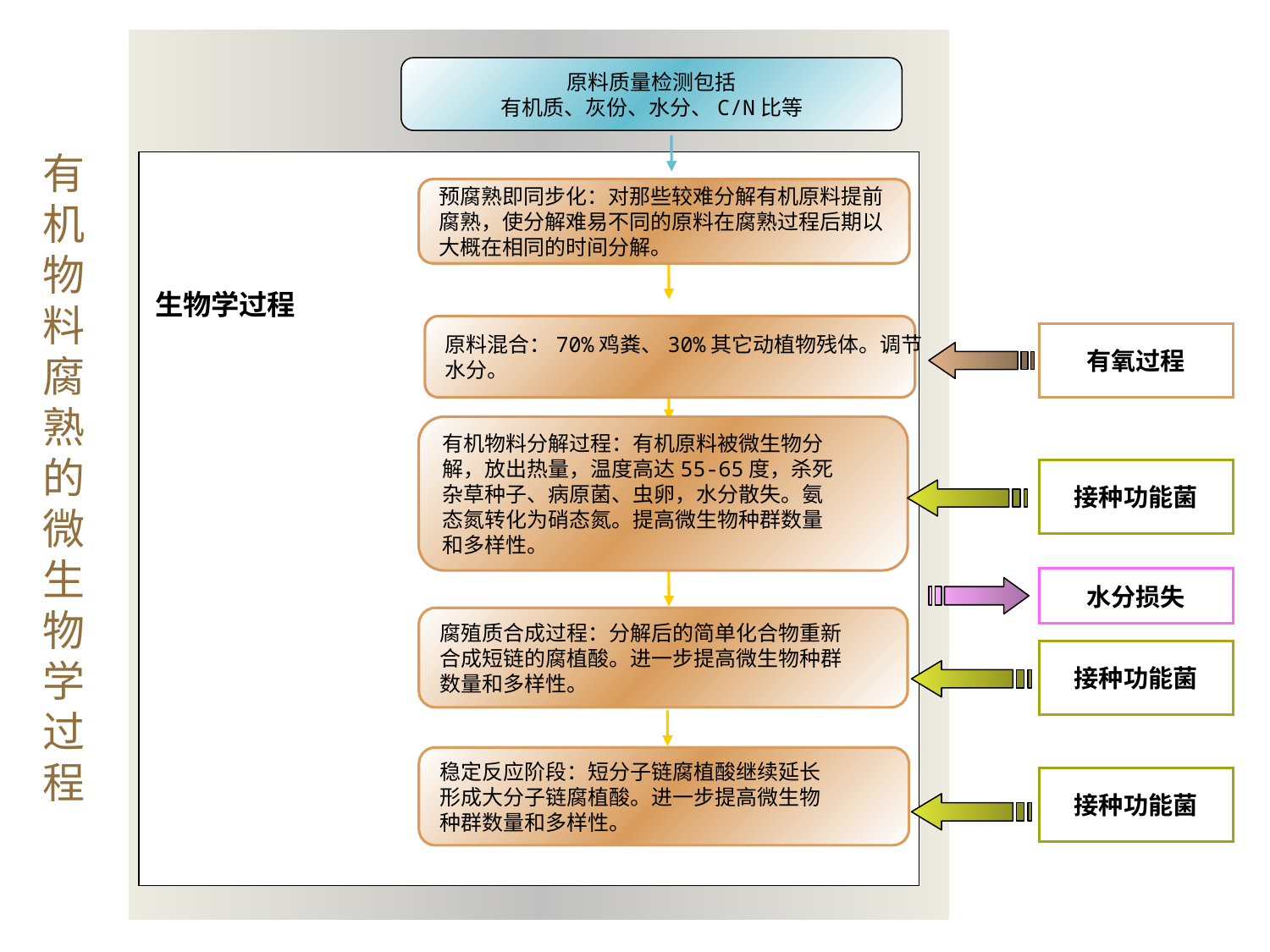

原料质量检测包括
有机质、灰份、水分、C/N比等

生物学过程

预腐熟即同步化：对那些较难分解有机原料提前腐熟，使分解难易不同的原料在腐熟过程后期以大概在相同的时间分解。

原料混合：70%鸡粪、30%其它动植物残体。调节
水分。
有氧过程

有机物料分解过程：有机原料被微生物分
解，放出热量，温度高达55-65度，杀死
杂草种子、病原菌、虫卵，水分散失。氨
态氮转化为硝态氮。提高微生物种群数量
和多样性。
接种功能菌

水分损失

腐殖质合成过程：分解后的简单化合物重新
合成短链的腐植酸。进一步提高微生物种群
数量和多样性。
接种功能菌

稳定反应阶段：短分子链腐植酸继续延长
形成大分子链腐植酸。进一步提高微生物
种群数量和多样性。
接种功能菌

有机物料腐熟的微生物学过程